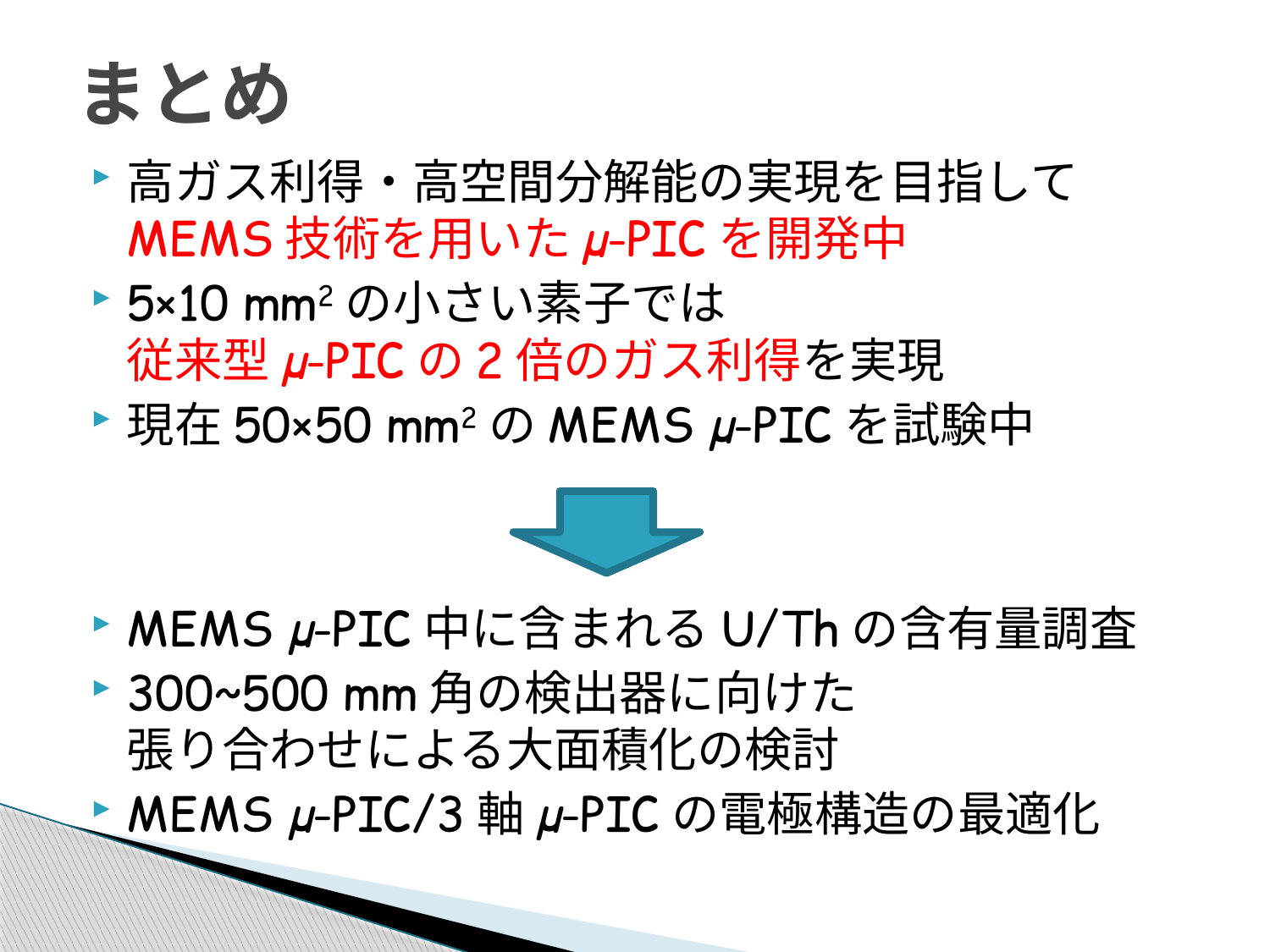

# まとめ
高ガス利得・高空間分解能の実現を目指して
MEMS技術を用いたµ-PICを開発中
5×10 mm2の小さい素子では
従来型µ-PICの2倍のガス利得を実現
現在50×50 mm2のMEMS µ-PICを試験中

MEMS µ-PIC中に含まれるU/Thの含有量調査
300~500 mm角の検出器に向けた
張り合わせによる大面積化の検討
MEMS µ-PIC/3軸µ-PICの電極構造の最適化